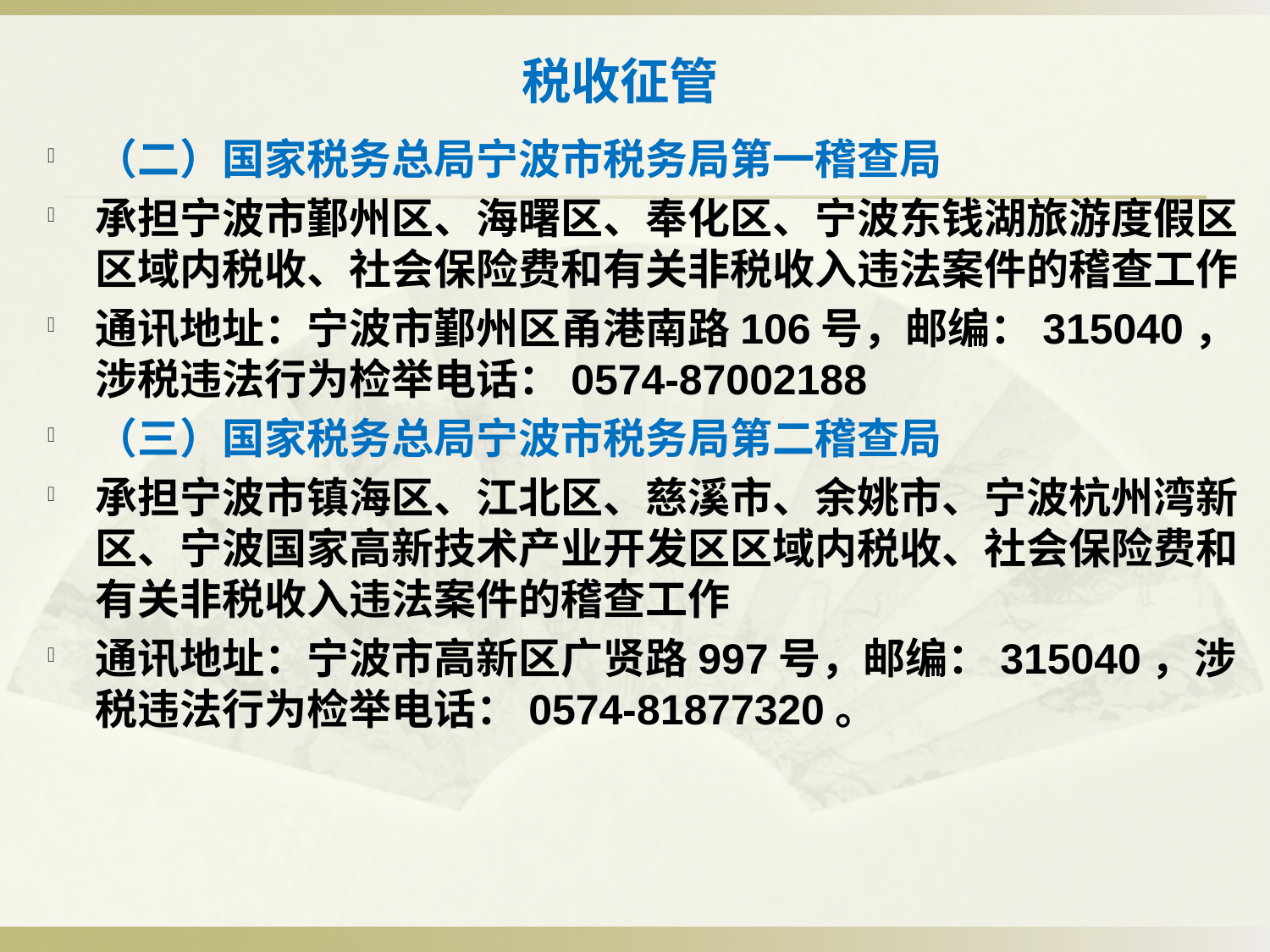

# 税收征管
（二）国家税务总局宁波市税务局第一稽查局
承担宁波市鄞州区、海曙区、奉化区、宁波东钱湖旅游度假区区域内税收、社会保险费和有关非税收入违法案件的稽查工作
通讯地址：宁波市鄞州区甬港南路106号，邮编：315040，涉税违法行为检举电话：0574-87002188
（三）国家税务总局宁波市税务局第二稽查局
承担宁波市镇海区、江北区、慈溪市、余姚市、宁波杭州湾新区、宁波国家高新技术产业开发区区域内税收、社会保险费和有关非税收入违法案件的稽查工作
通讯地址：宁波市高新区广贤路997号，邮编：315040，涉税违法行为检举电话：0574-81877320。